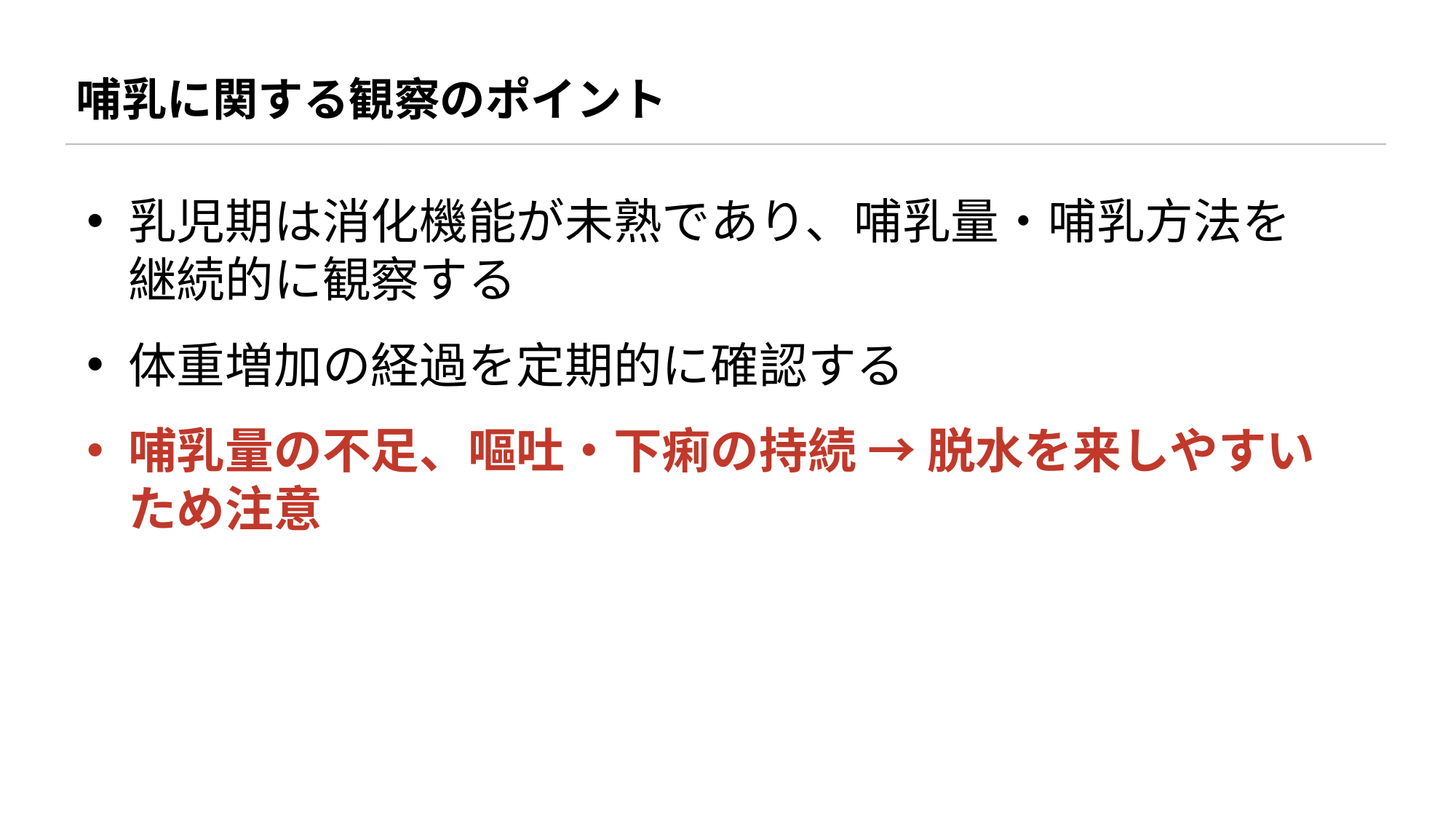

哺乳に関する観察のポイント

乳児期は消化機能が未熟であり、哺乳量・哺乳方法を継続的に観察する
体重増加の経過を定期的に確認する
哺乳量の不足、嘔吐・下痢の持続 → 脱水を来しやすいため注意